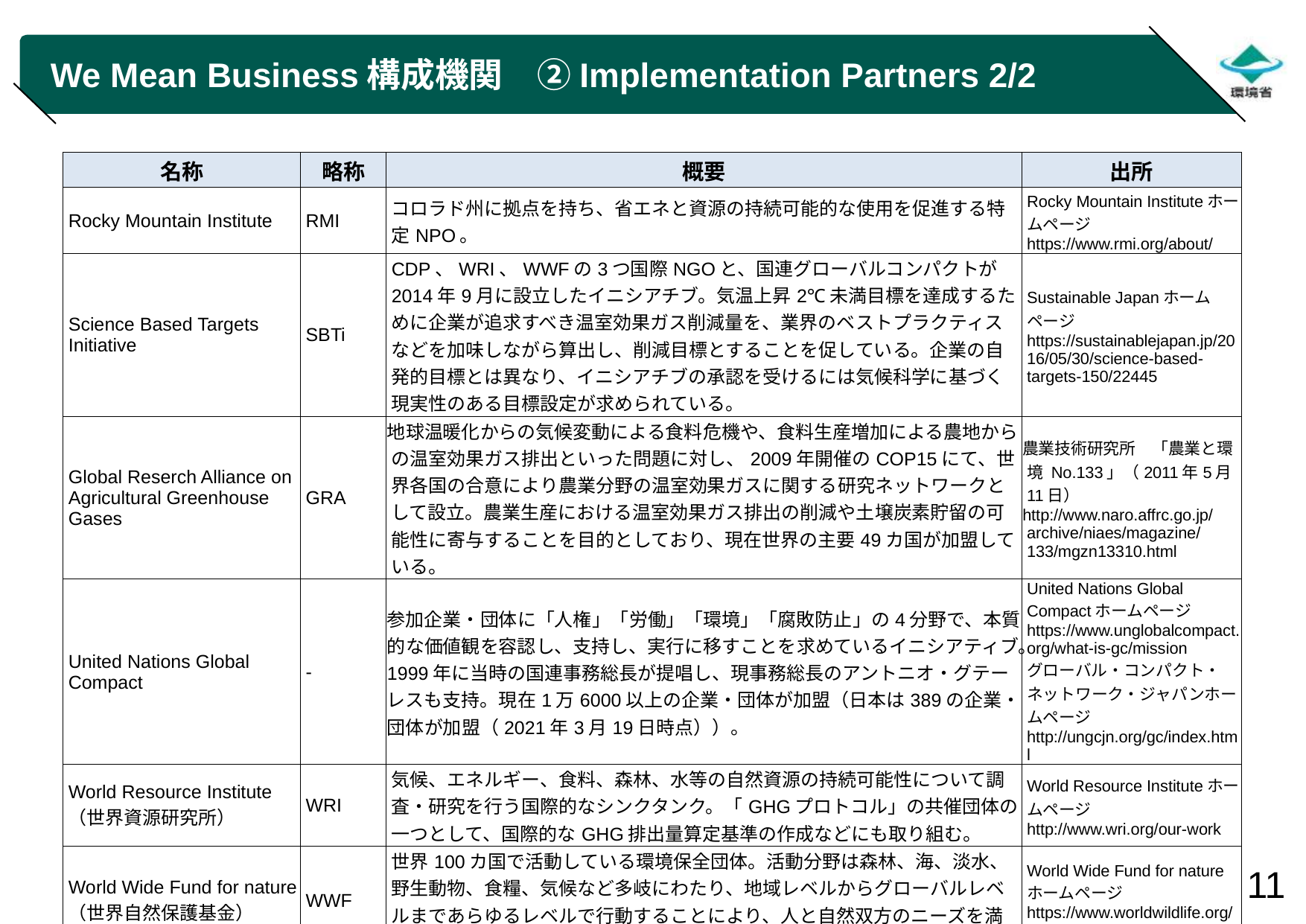

# We Mean Business構成機関　②Implementation Partners 2/2
| 名称 | 略称 | 概要 | 出所 |
| --- | --- | --- | --- |
| Rocky Mountain Institute | RMI | コロラド州に拠点を持ち、省エネと資源の持続可能的な使用を促進する特定NPO。 | Rocky Mountain Instituteホームページ　https://www.rmi.org/about/ |
| Science Based Targets Initiative | SBTi | CDP、WRI、WWFの3つ国際NGOと、国連グローバルコンパクトが2014年9月に設立したイニシアチブ。気温上昇2℃未満目標を達成するために企業が追求すべき温室効果ガス削減量を、業界のベストプラクティスなどを加味しながら算出し、削減目標とすることを促している。企業の自発的目標とは異なり、イニシアチブの承認を受けるには気候科学に基づく現実性のある目標設定が求められている。 | Sustainable Japanホームページ　https://sustainablejapan.jp/2016/05/30/science-based-targets-150/22445 |
| Global Reserch Alliance on Agricultural Greenhouse Gases | GRA | 地球温暖化からの気候変動による食料危機や、食料生産増加による農地からの温室効果ガス排出といった問題に対し、2009年開催のCOP15にて、世界各国の合意により農業分野の温室効果ガスに関する研究ネットワークとして設立。農業生産における温室効果ガス排出の削減や土壌炭素貯留の可能性に寄与することを目的としており、現在世界の主要49カ国が加盟している。 | 農業技術研究所　「農業と環境 No.133」（2011年5月11日） http://www.naro.affrc.go.jp/archive/niaes/magazine/133/mgzn13310.html |
| United Nations Global Compact | - | 参加企業・団体に「人権」「労働」「環境」「腐敗防止」の4分野で、本質的な価値観を容認し、支持し、実行に移すことを求めているイニシアティブ。 1999年に当時の国連事務総長が提唱し、現事務総長のアントニオ・グテーレスも支持。現在1万6000以上の企業・団体が加盟（日本は389の企業・団体が加盟（2021年3月19日時点））。 | United Nations Global Compactホームページ　https://www.unglobalcompact.org/what-is-gc/mission グローバル・コンパクト・ネットワーク・ジャパンホームページ　http://ungcjn.org/gc/index.html |
| World Resource Institute （世界資源研究所） | WRI | 気候、エネルギー、食料、森林、水等の自然資源の持続可能性について調査・研究を行う国際的なシンクタンク。「GHGプロトコル」の共催団体の一つとして、国際的なGHG排出量算定基準の作成などにも取り組む。 | World Resource Instituteホームページ　http://www.wri.org/our-work |
| World Wide Fund for nature （世界自然保護基金） | WWF | 世界100カ国で活動している環境保全団体。活動分野は森林、海、淡水、野生動物、食糧、気候など多岐にわたり、地域レベルからグローバルレベルまであらゆるレベルで行動することにより、人と自然双方のニーズを満たすソリューションを提供している。 | World Wide Fund for natureホームページ　https://www.worldwildlife.org/about |